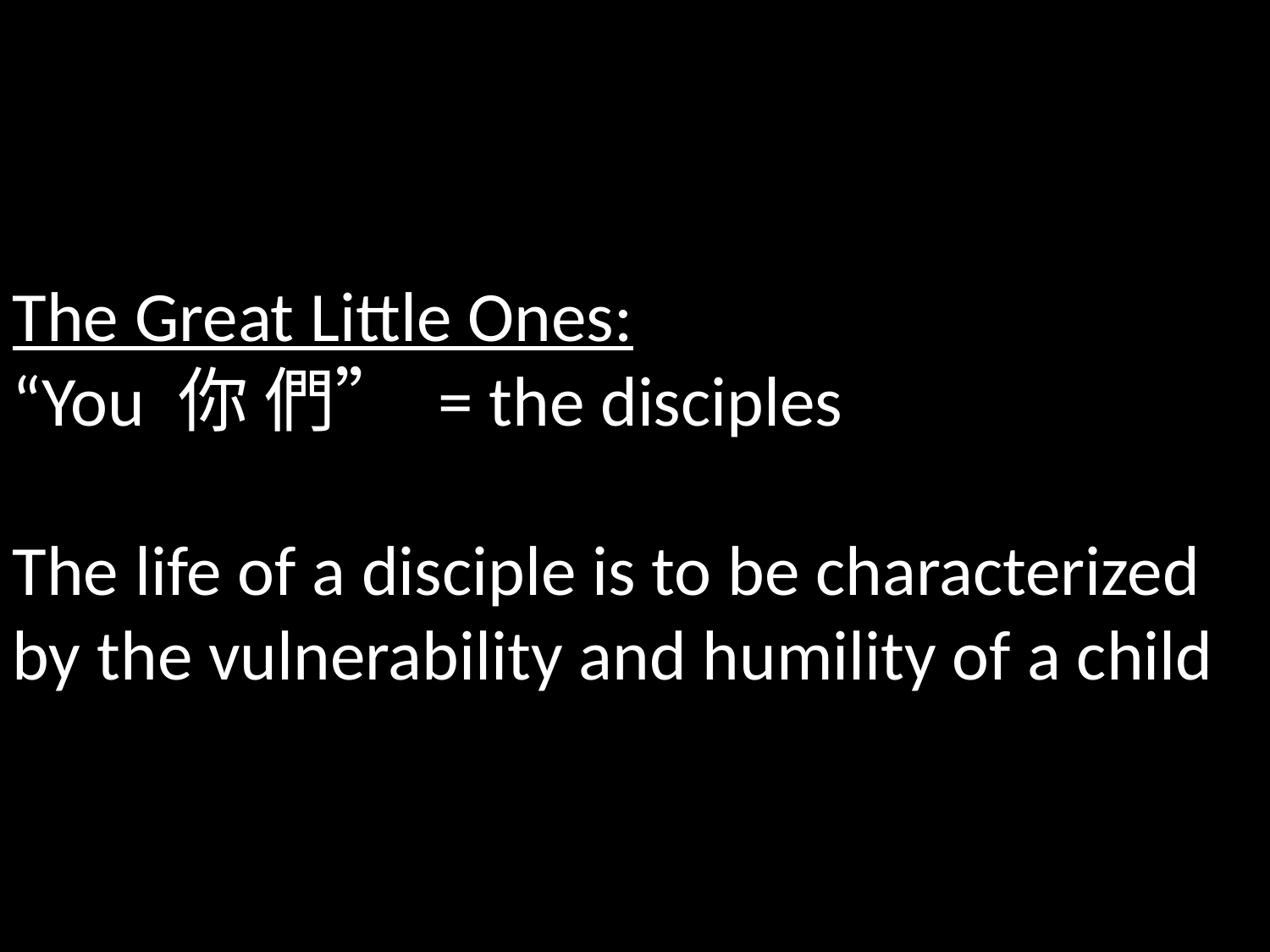

The Great Little Ones:
“You 你 們” = the disciples

The life of a disciple is to be characterized by the vulnerability and humility of a child